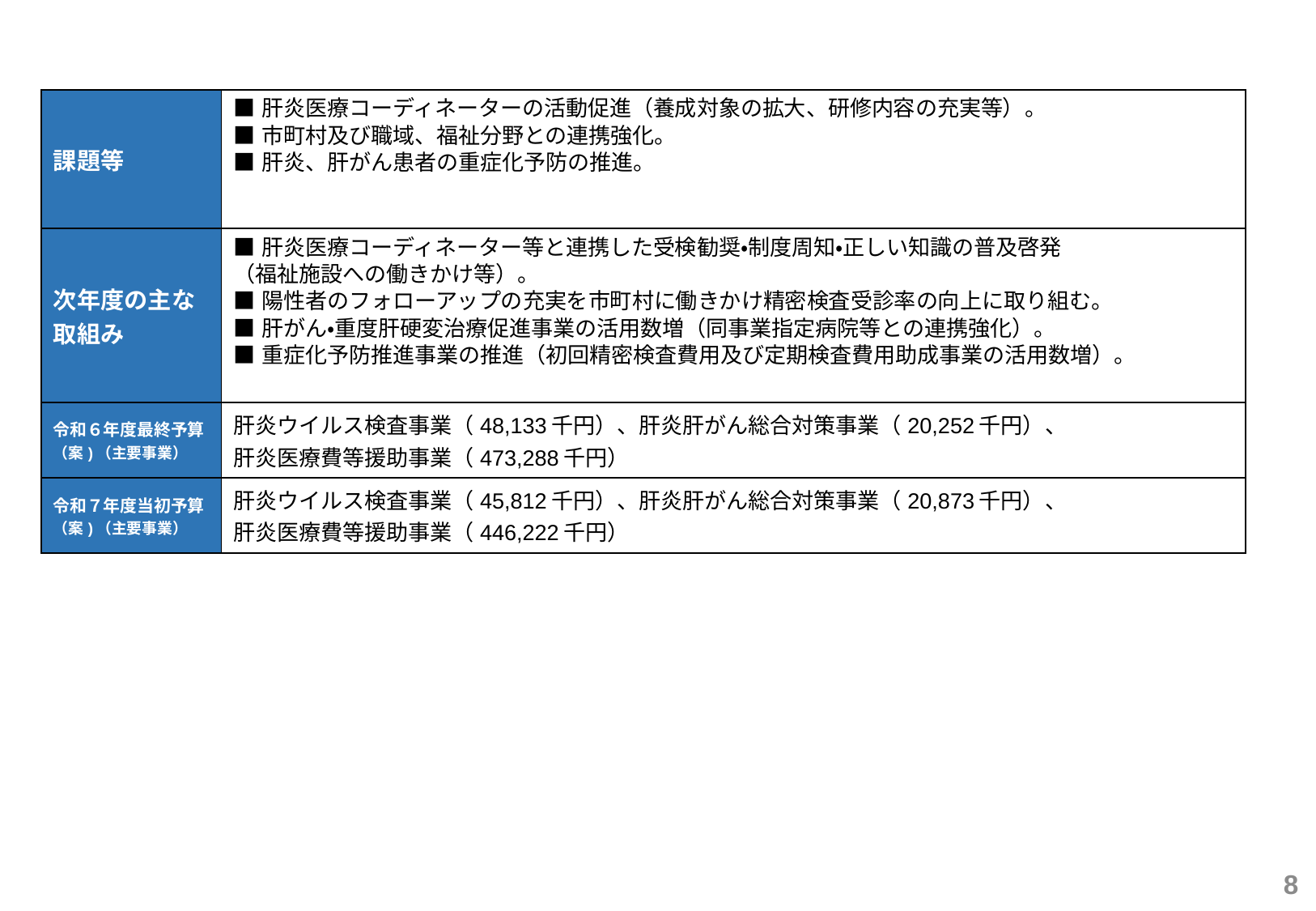

| 課題等 | ■肝炎医療コーディネーターの活動促進（養成対象の拡大、研修内容の充実等）。 ■市町村及び職域、福祉分野との連携強化。 ■肝炎、肝がん患者の重症化予防の推進。 |
| --- | --- |
| 次年度の主な取組み | ■肝炎医療コーディネーター等と連携した受検勧奨・制度周知・正しい知識の普及啓発 （福祉施設への働きかけ等）。 ■陽性者のフォローアップの充実を市町村に働きかけ精密検査受診率の向上に取り組む。 ■肝がん・重度肝硬変治療促進事業の活用数増（同事業指定病院等との連携強化）。 ■重症化予防推進事業の推進（初回精密検査費用及び定期検査費用助成事業の活用数増）。 |
| 令和６年度最終予算（案)（主要事業） | 肝炎ウイルス検査事業（48,133千円）、肝炎肝がん総合対策事業（20,252千円）、 肝炎医療費等援助事業（473,288千円） |
| 令和７年度当初予算（案)（主要事業） | 肝炎ウイルス検査事業（45,812千円）、肝炎肝がん総合対策事業（20,873千円）、 肝炎医療費等援助事業（446,222千円） |
8